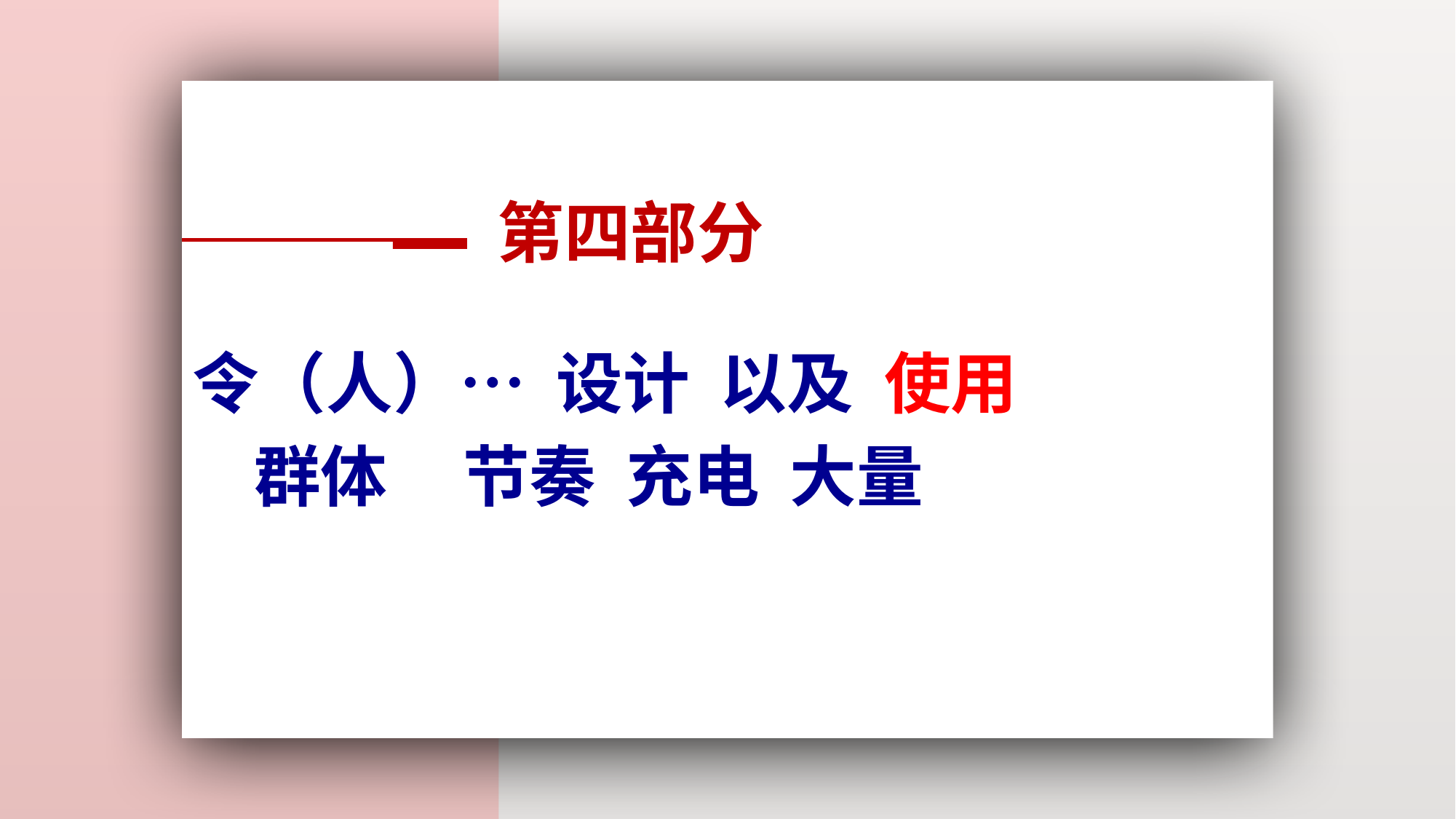

第四部分

令（人）…  设计  以及  使用
   群体     节奏  充电  大量